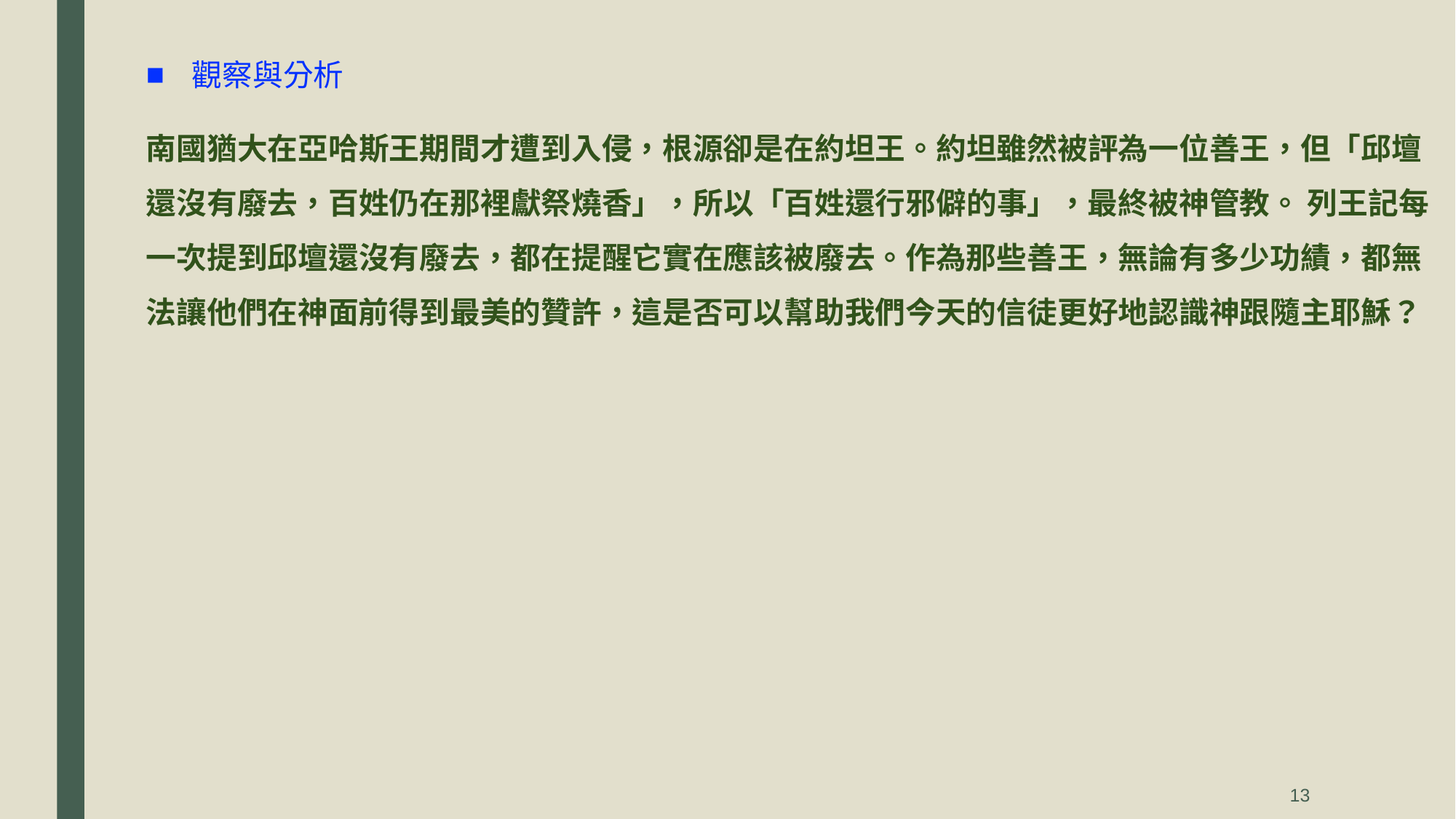

觀察與分析
南國猶大在亞哈斯王期間才遭到入侵，根源卻是在約坦王。約坦雖然被評為一位善王，但「邱壇還沒有廢去，百姓仍在那裡獻祭燒香」，所以「百姓還行邪僻的事」，最終被神管教。 列王記每一次提到邱壇還沒有廢去，都在提醒它實在應該被廢去。作為那些善王，無論有多少功績，都無法讓他們在神面前得到最美的贊許，這是否可以幫助我們今天的信徒更好地認識神跟隨主耶穌？

13